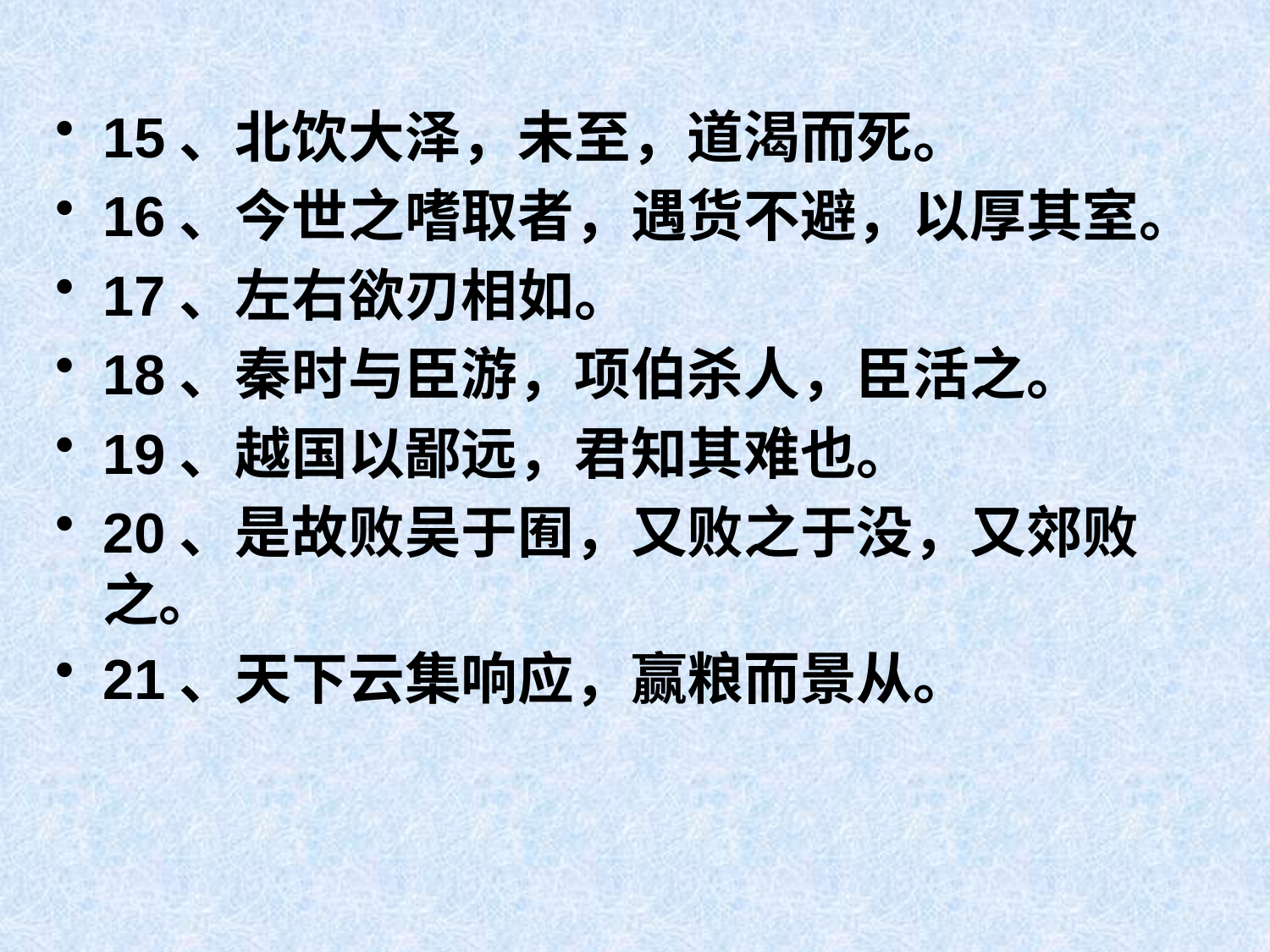

15、北饮大泽，未至，道渴而死。
16、今世之嗜取者，遇货不避，以厚其室。
17、左右欲刃相如。
18、秦时与臣游，项伯杀人，臣活之。
19、越国以鄙远，君知其难也。
20、是故败吴于囿，又败之于没，又郊败之。
21、天下云集响应，赢粮而景从。